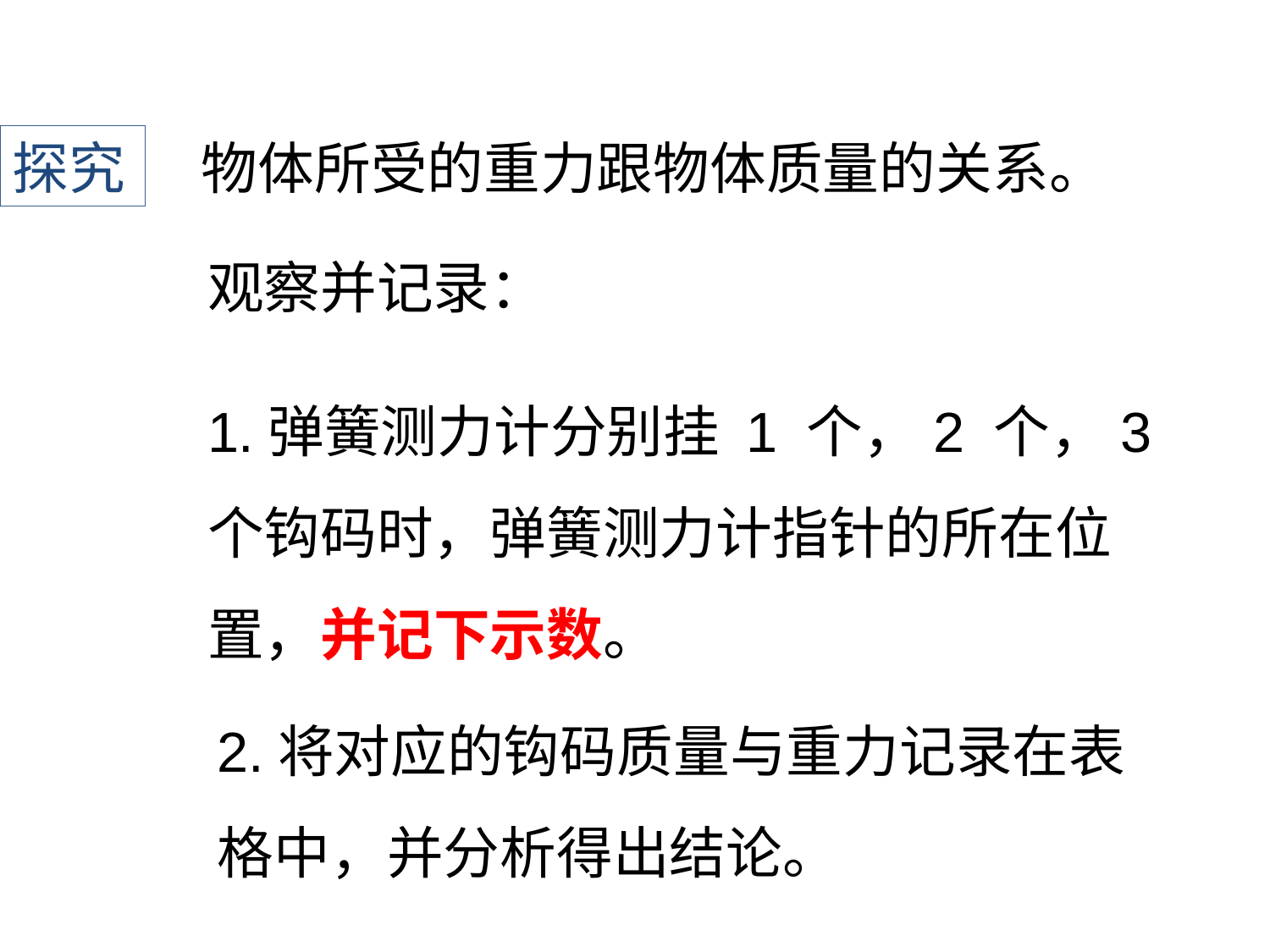

探究
物体所受的重力跟物体质量的关系。
观察并记录：
1.弹簧测力计分别挂 1 个，2 个，3 个钩码时，弹簧测力计指针的所在位置，并记下示数。
2.将对应的钩码质量与重力记录在表格中，并分析得出结论。